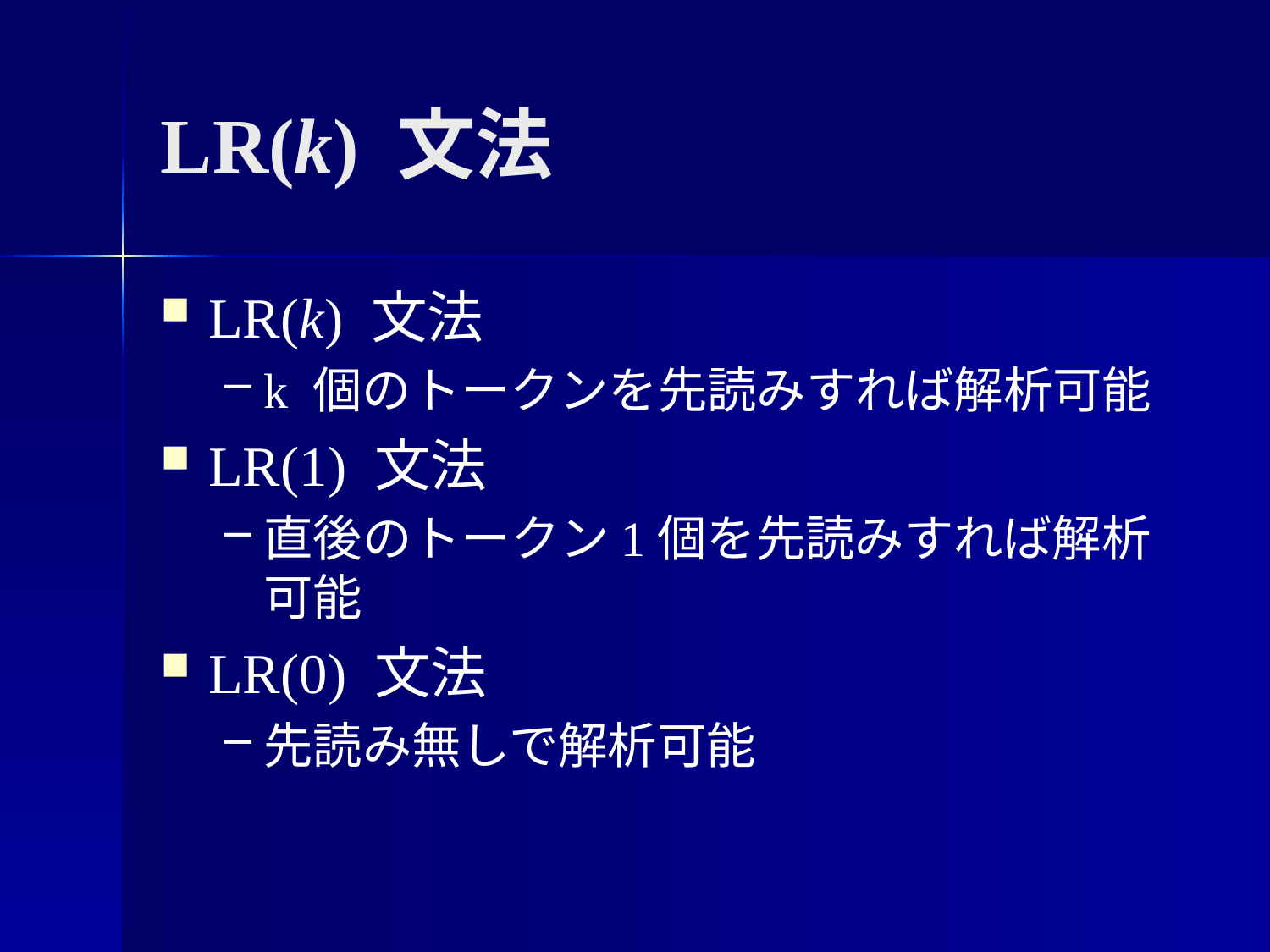

# LR(k) 文法
LR(k) 文法
k 個のトークンを先読みすれば解析可能
LR(1) 文法
直後のトークン1個を先読みすれば解析可能
LR(0) 文法
先読み無しで解析可能